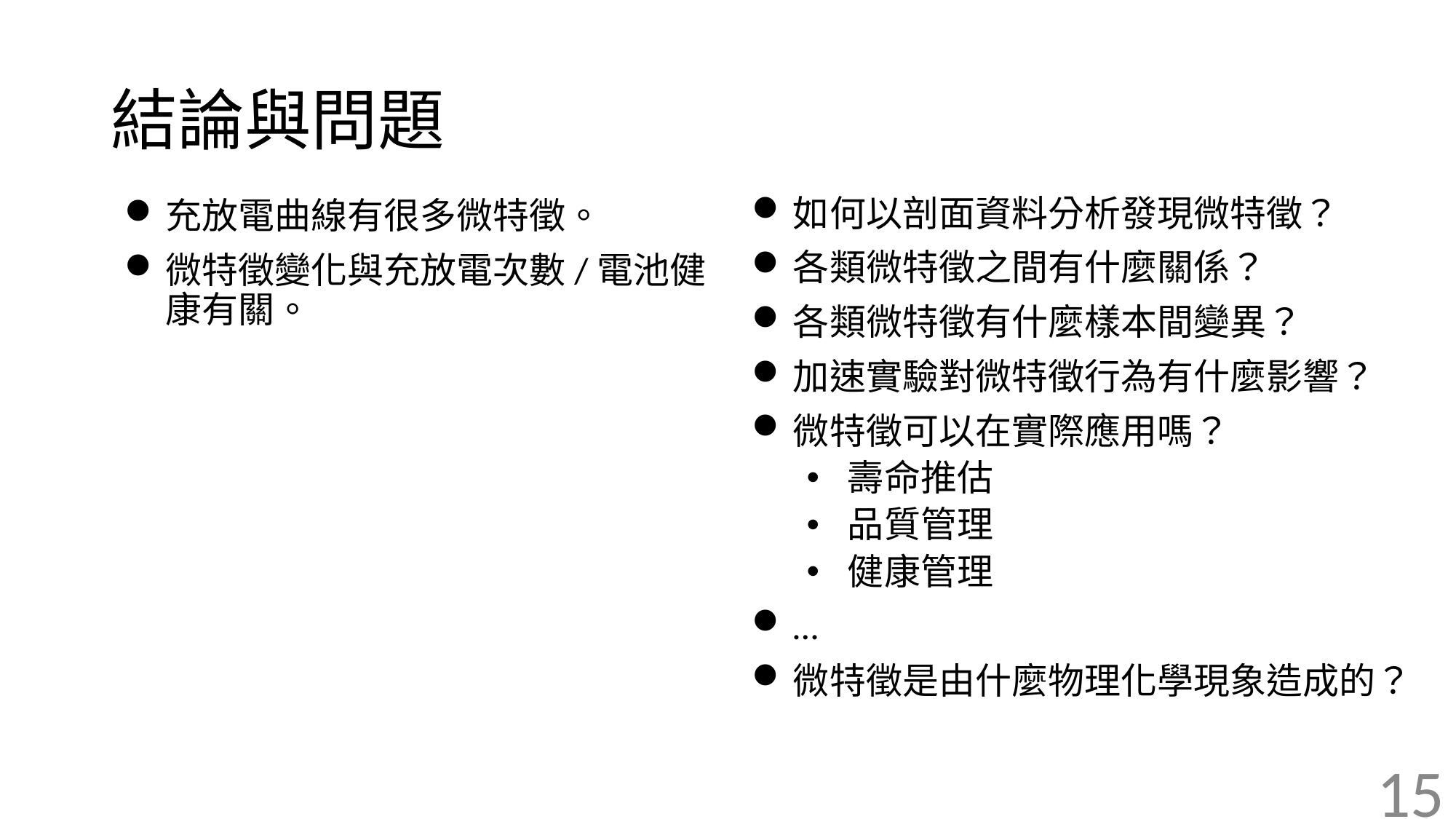

# 結論與問題
如何以剖面資料分析發現微特徵？
各類微特徵之間有什麼關係？
各類微特徵有什麼樣本間變異？
加速實驗對微特徵行為有什麼影響？
微特徵可以在實際應用嗎？
壽命推估
品質管理
健康管理
…
微特徵是由什麼物理化學現象造成的？

充放電曲線有很多微特徵。
微特徵變化與充放電次數/電池健康有關。

15